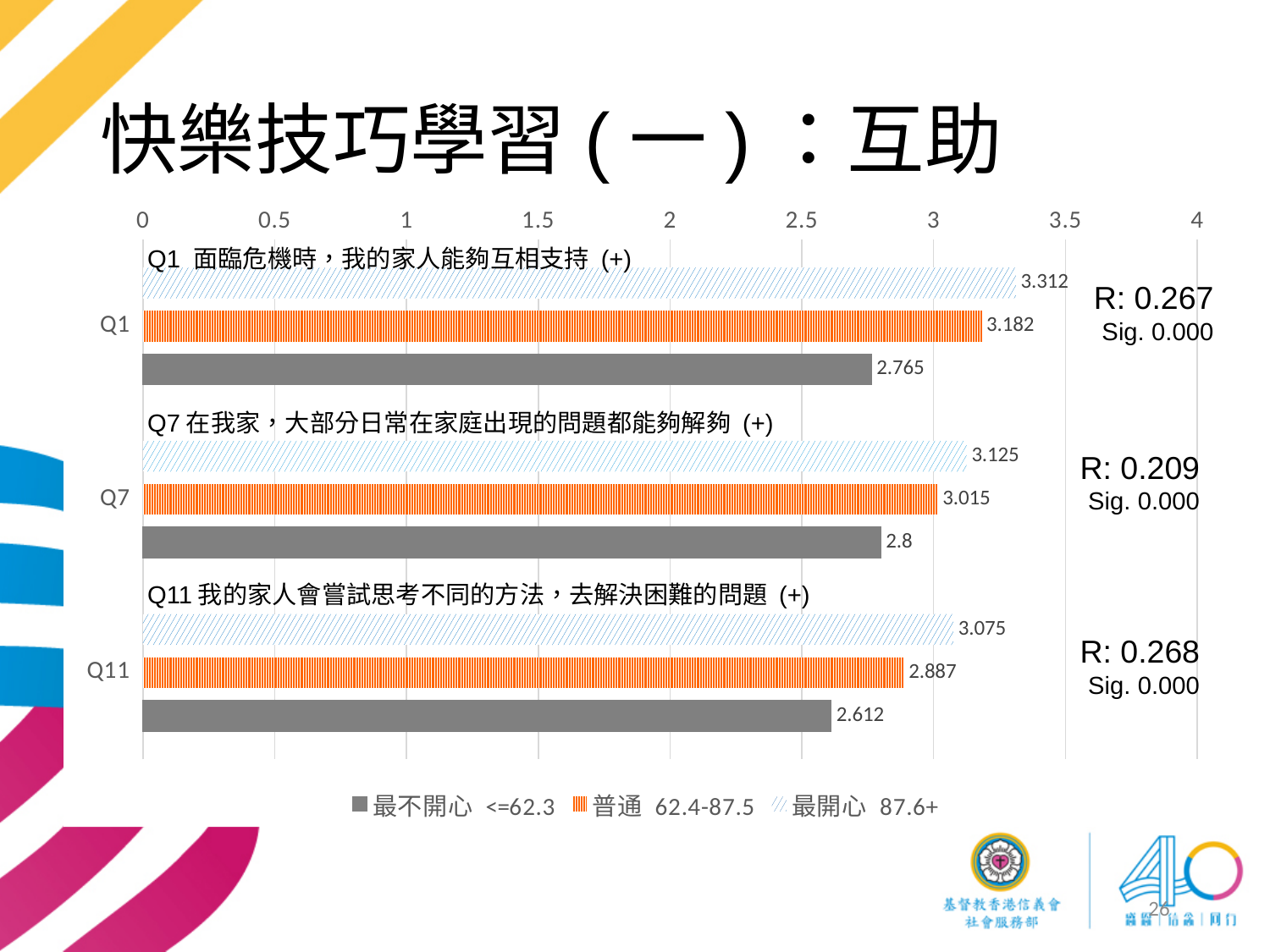

# 快樂技巧學習(一)：互助

### Chart

| Category | 最開心 | 普通 | 最不開心 |
|---|---|---|---|
| Q1 | 3.312 | 3.182 | 2.765 |
| Q7 | 3.125 | 3.015 | 2.8 |
| Q11 | 3.075 | 2.887 | 2.612 |
Q1 面臨危機時，我的家人能夠互相支持 (+)
R: 0.267
Sig. 0.000
Q7在我家，大部分日常在家庭出現的問題都能夠解夠 (+)
R: 0.209
Sig. 0.000
Q11我的家人會嘗試思考不同的方法，去解決困難的問題 (+)
R: 0.268
Sig. 0.000
26